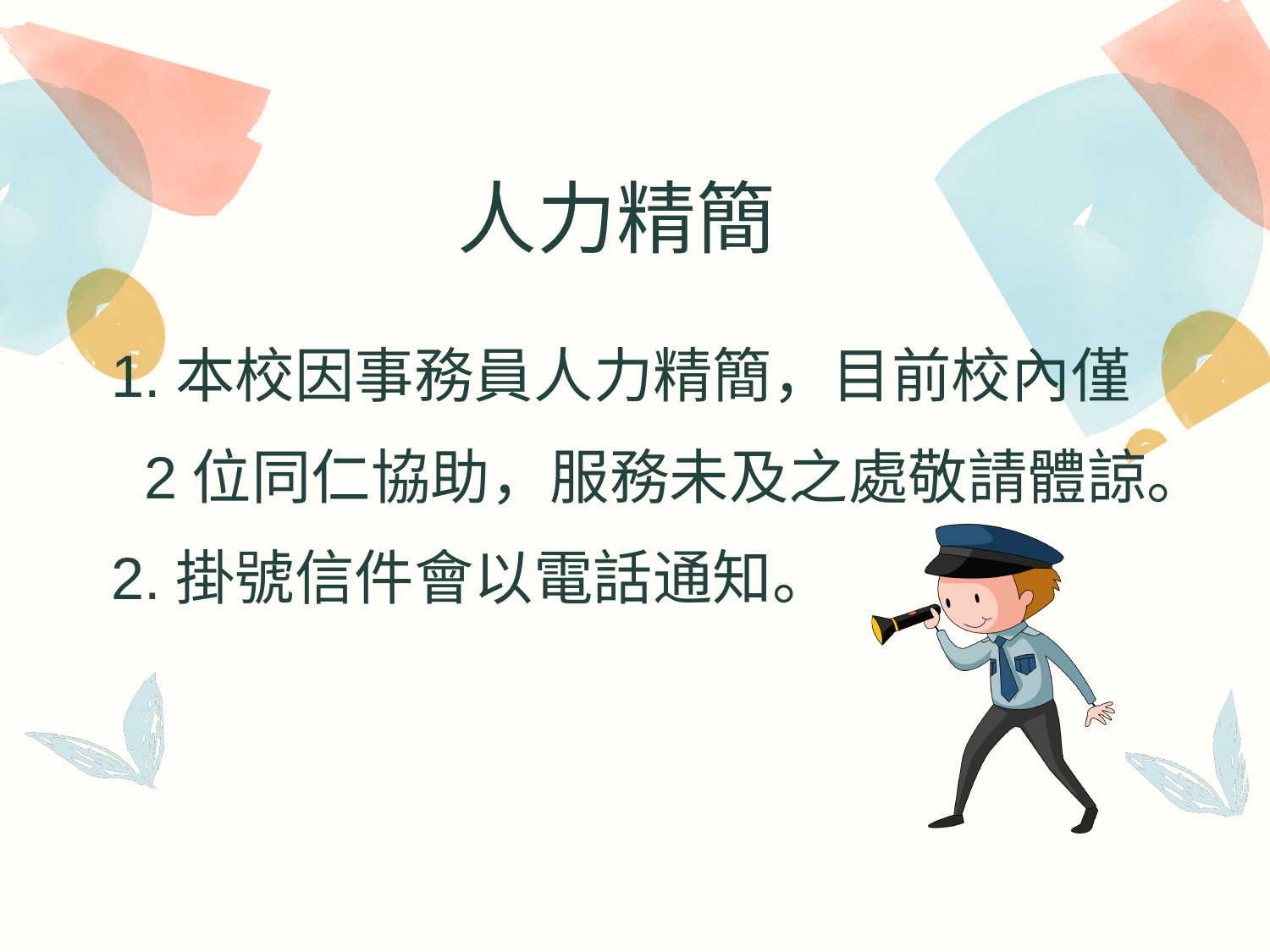

人力精簡
1.本校因事務員人力精簡，目前校內僅
  2位同仁協助，服務未及之處敬請體諒。
2.掛號信件會以電話通知。